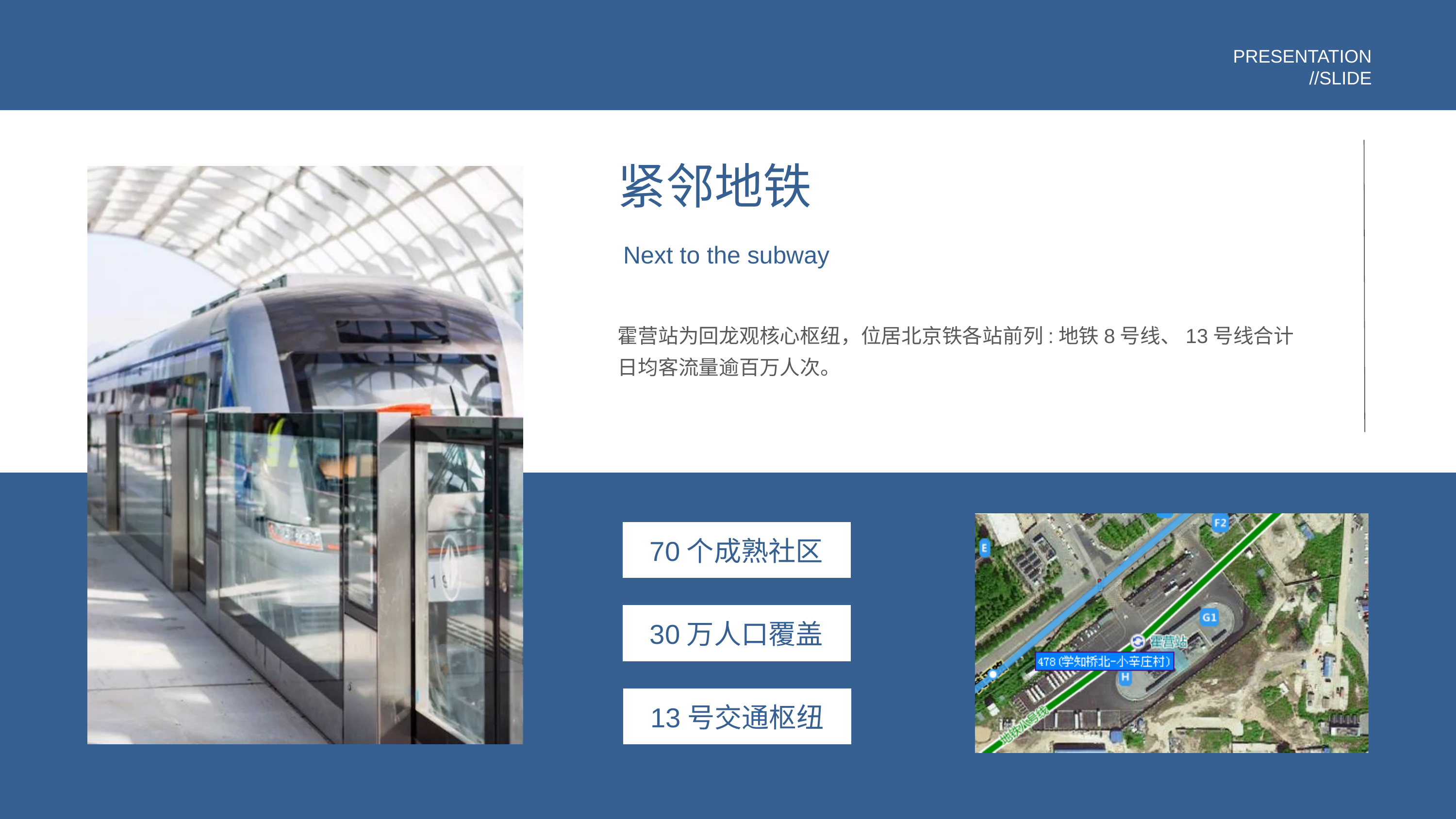

PRESENTATION
//SLIDE

紧邻地铁

Next to the subway

霍营站为回龙观核心枢纽，位居北京铁各站前列:地铁8号线、13号线合计日均客流量逾百万人次。

70个成熟社区

30万人口覆盖

13号交通枢纽